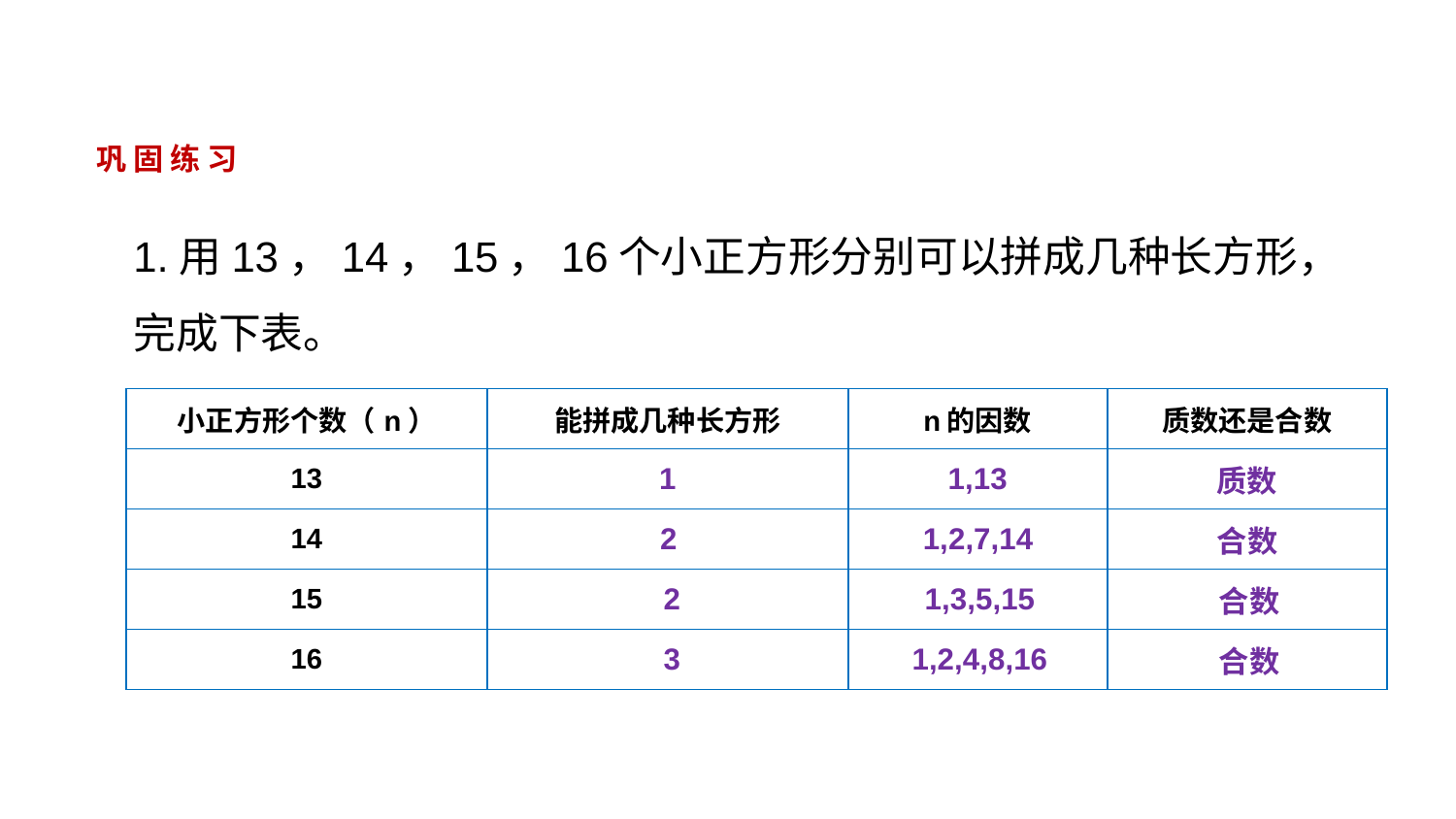

巩 固 练 习
1.用13，14，15，16个小正方形分别可以拼成几种长方形，完成下表。
| 小正方形个数（n） | 能拼成几种长方形 | n的因数 | 质数还是合数 |
| --- | --- | --- | --- |
| 13 |  |  |  |
| 14 |  |  |  |
| 15 |  |  |  |
| 16 |  |  |  |
| 1 | 1,13 | 质数 |
| --- | --- | --- |
| 2 | 1,2,7,14 | 合数 |
| --- | --- | --- |
| 2 | 1,3,5,15 | 合数 |
| --- | --- | --- |
| 3 | 1,2,4,8,16 | 合数 |
| --- | --- | --- |